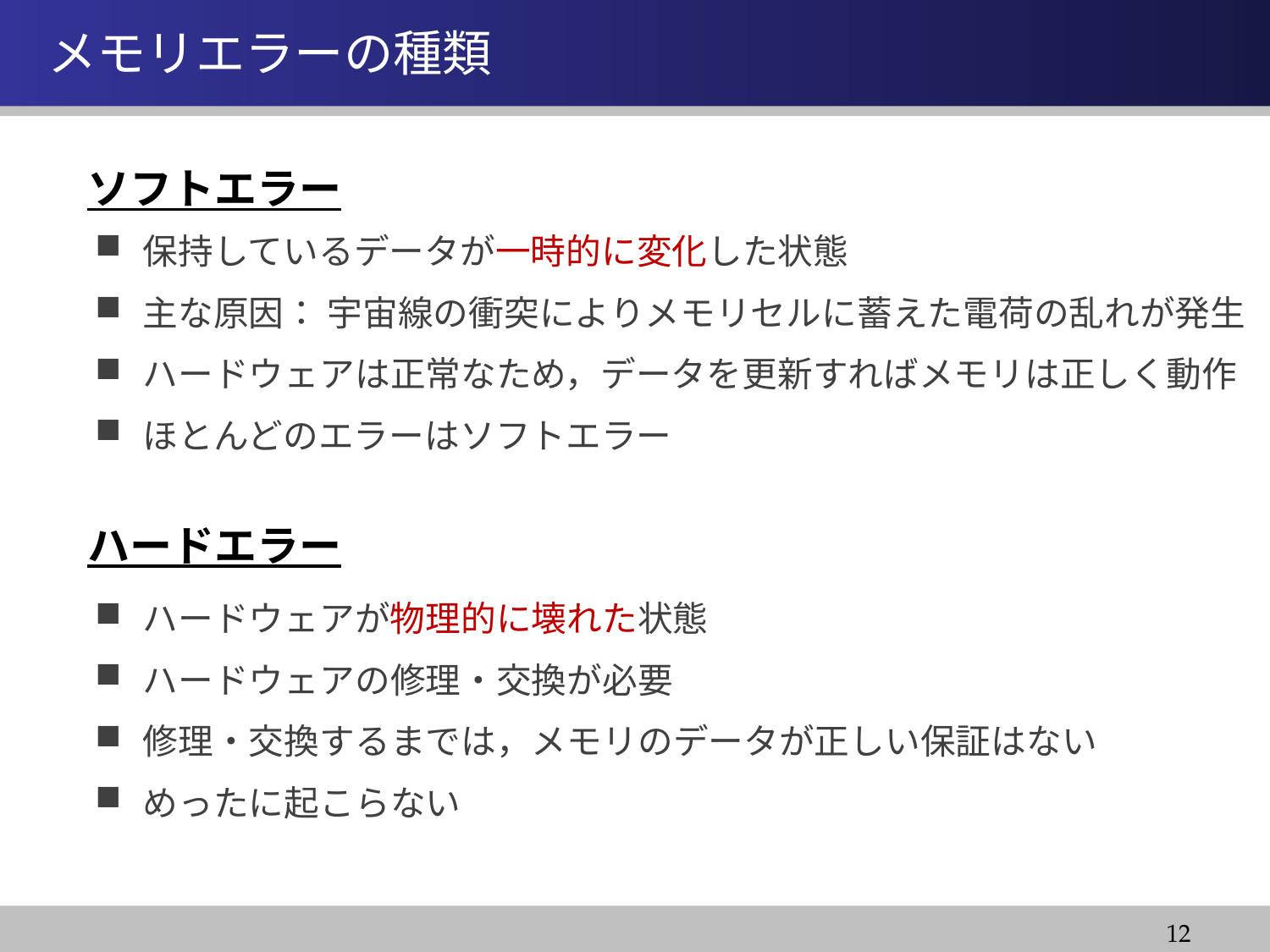

情報システム基盤学基礎１
# メモリエラーの種類
ソフトエラー
保持しているデータが一時的に変化した状態
主な原因： 宇宙線の衝突によりメモリセルに蓄えた電荷の乱れが発生
ハードウェアは正常なため，データを更新すればメモリは正しく動作
ほとんどのエラーはソフトエラー
ハードウェアが物理的に壊れた状態
ハードウェアの修理・交換が必要
修理・交換するまでは，メモリのデータが正しい保証はない
めったに起こらない
ハードエラー
12